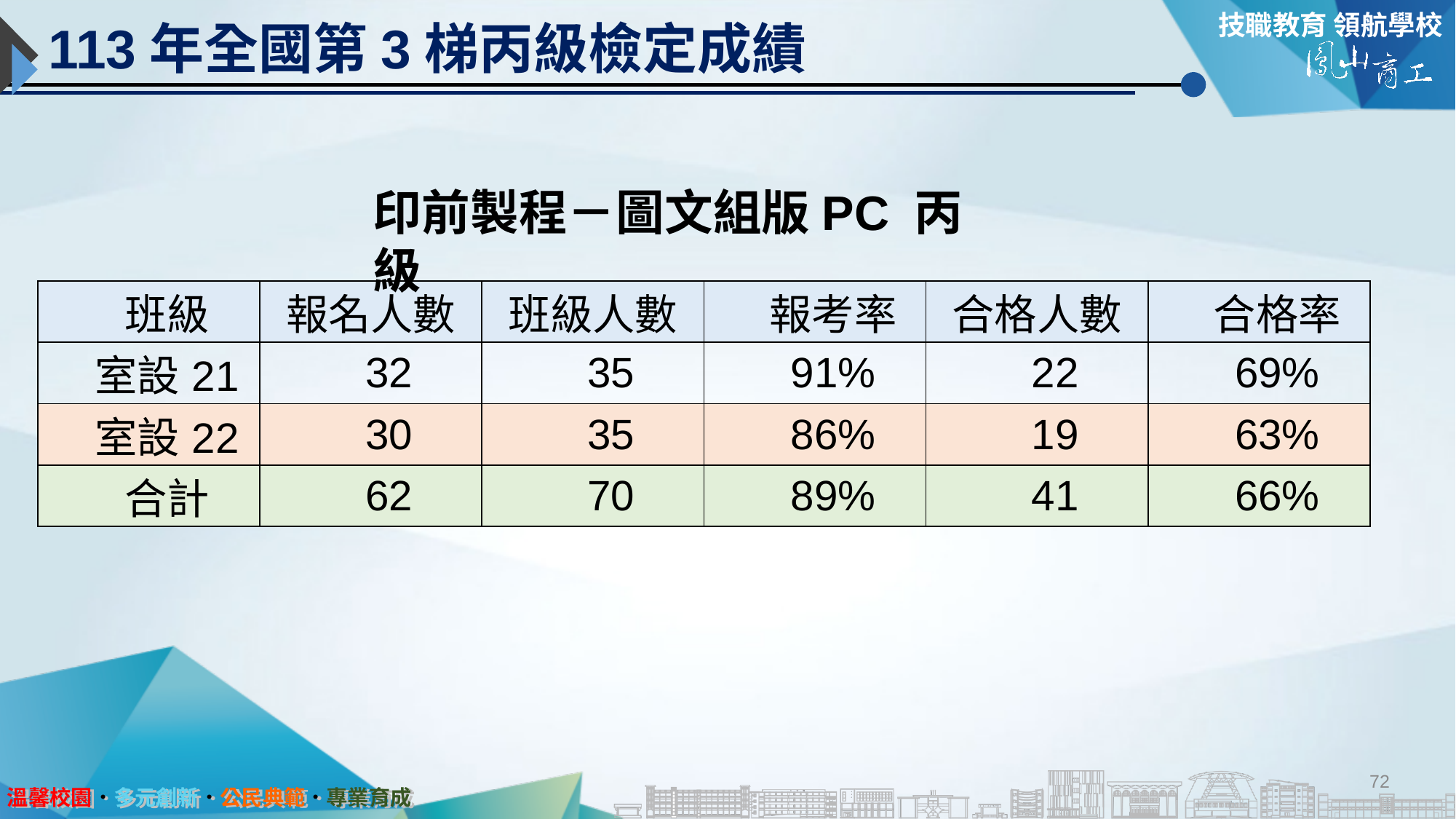

# 113年全國第3梯丙級檢定成績

印前製程－圖文組版PC 丙級
| 班級 | 報名人數 | 班級人數 | 報考率 | 合格人數 | 合格率 |
| --- | --- | --- | --- | --- | --- |
| 室設21 | 32 | 35 | 91% | 22 | 69% |
| 室設22 | 30 | 35 | 86% | 19 | 63% |
| 合計 | 62 | 70 | 89% | 41 | 66% |
72